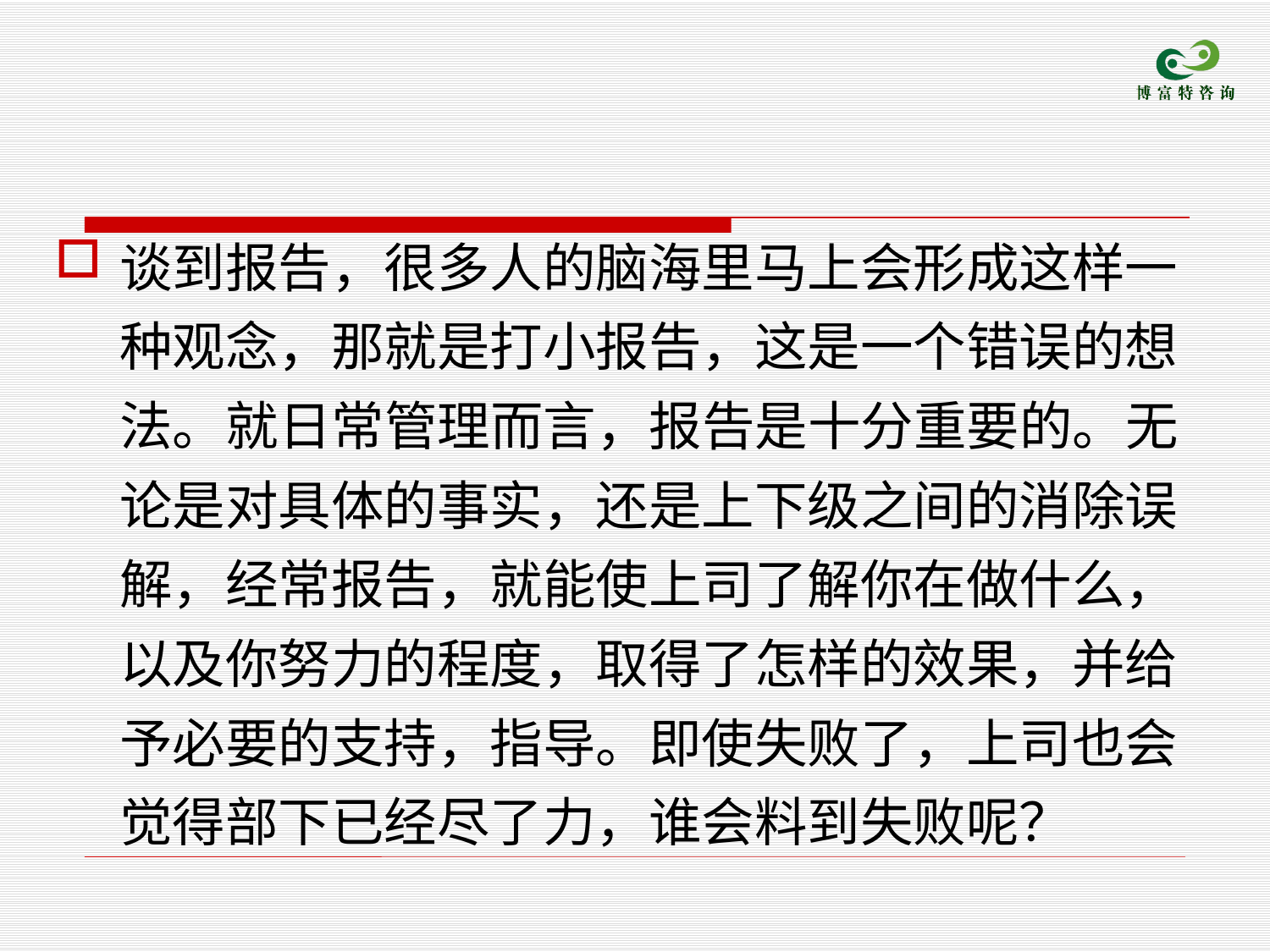

谈到报告，很多人的脑海里马上会形成这样一种观念，那就是打小报告，这是一个错误的想法。就日常管理而言，报告是十分重要的。无论是对具体的事实，还是上下级之间的消除误解，经常报告，就能使上司了解你在做什么，以及你努力的程度，取得了怎样的效果，并给予必要的支持，指导。即使失败了，上司也会觉得部下已经尽了力，谁会料到失败呢？

380